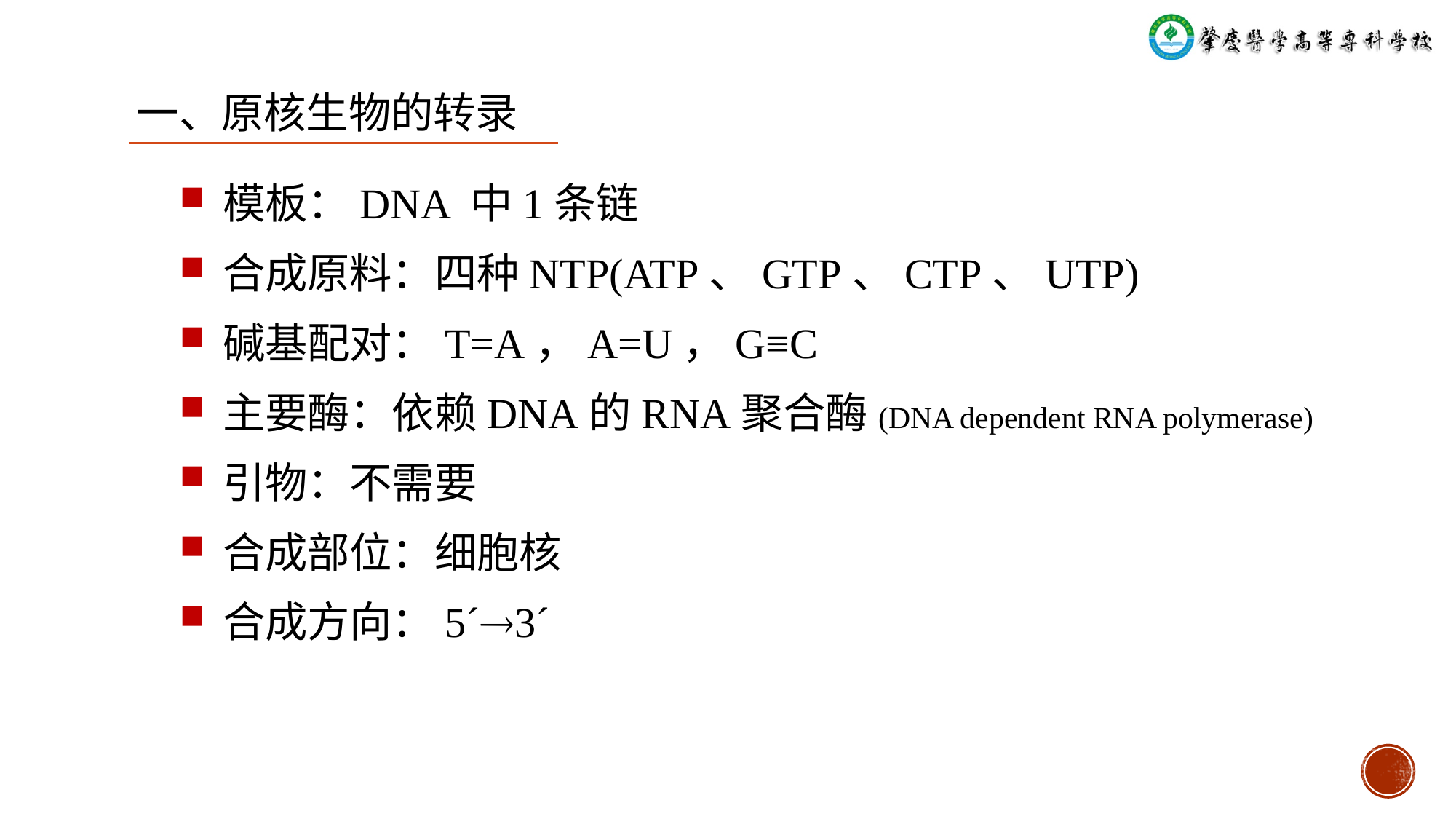

一、原核生物的转录
模板：DNA 中1条链
合成原料：四种NTP(ATP、GTP、CTP、UTP)
碱基配对：T=A，A=U，G≡C
主要酶：依赖DNA的RNA聚合酶(DNA dependent RNA polymerase)
引物：不需要
合成部位：细胞核
合成方向：5´→3´